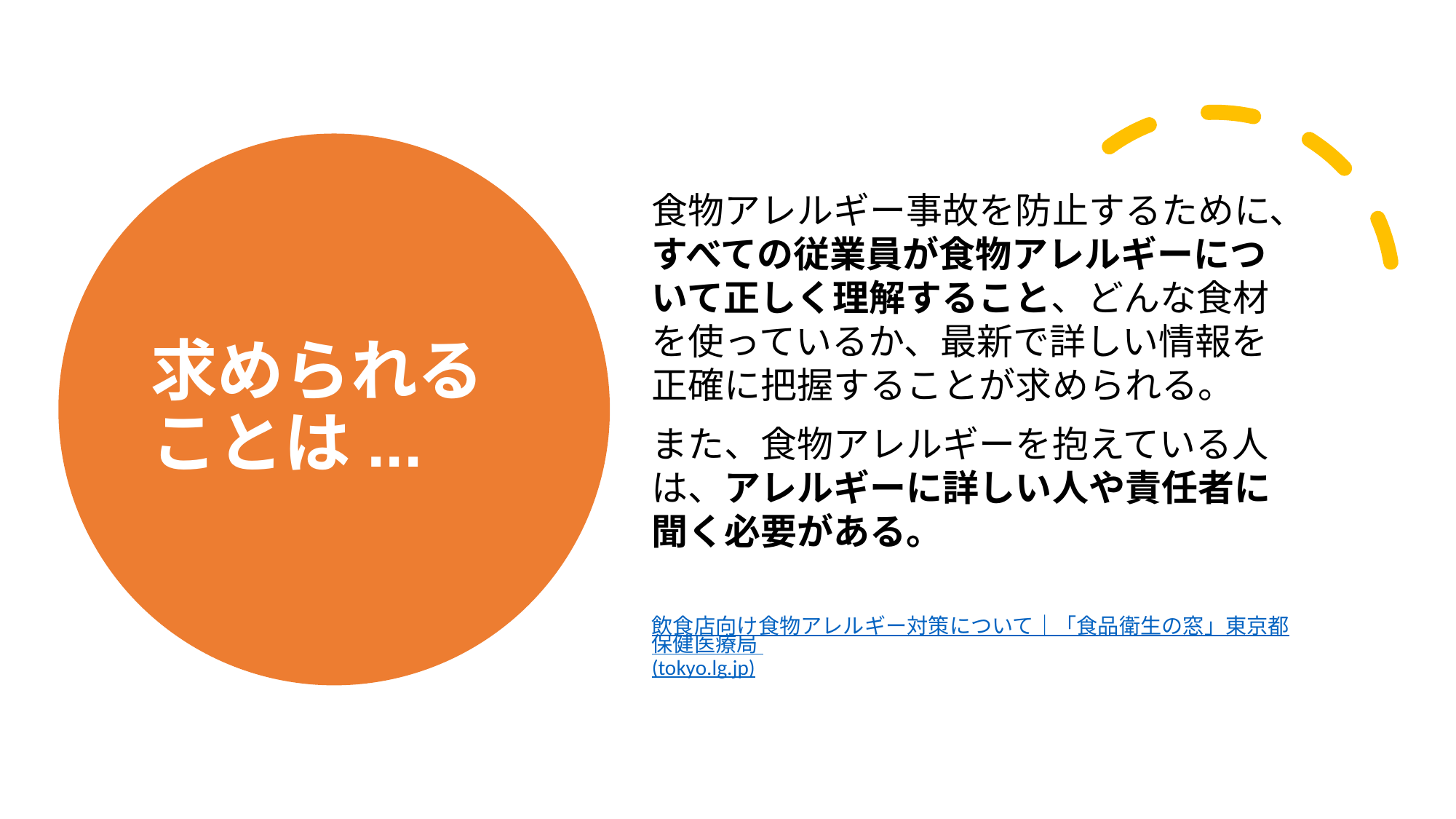

# 求められることは...
食物アレルギー事故を防止するために、すべての従業員が食物アレルギーについて正しく理解すること、どんな食材を使っているか、最新で詳しい情報を正確に把握することが求められる。
また、食物アレルギーを抱えている人は、アレルギーに詳しい人や責任者に聞く必要がある。

飲食店向け食物アレルギー対策について｜「食品衛生の窓」東京都保健医療局 (tokyo.lg.jp)